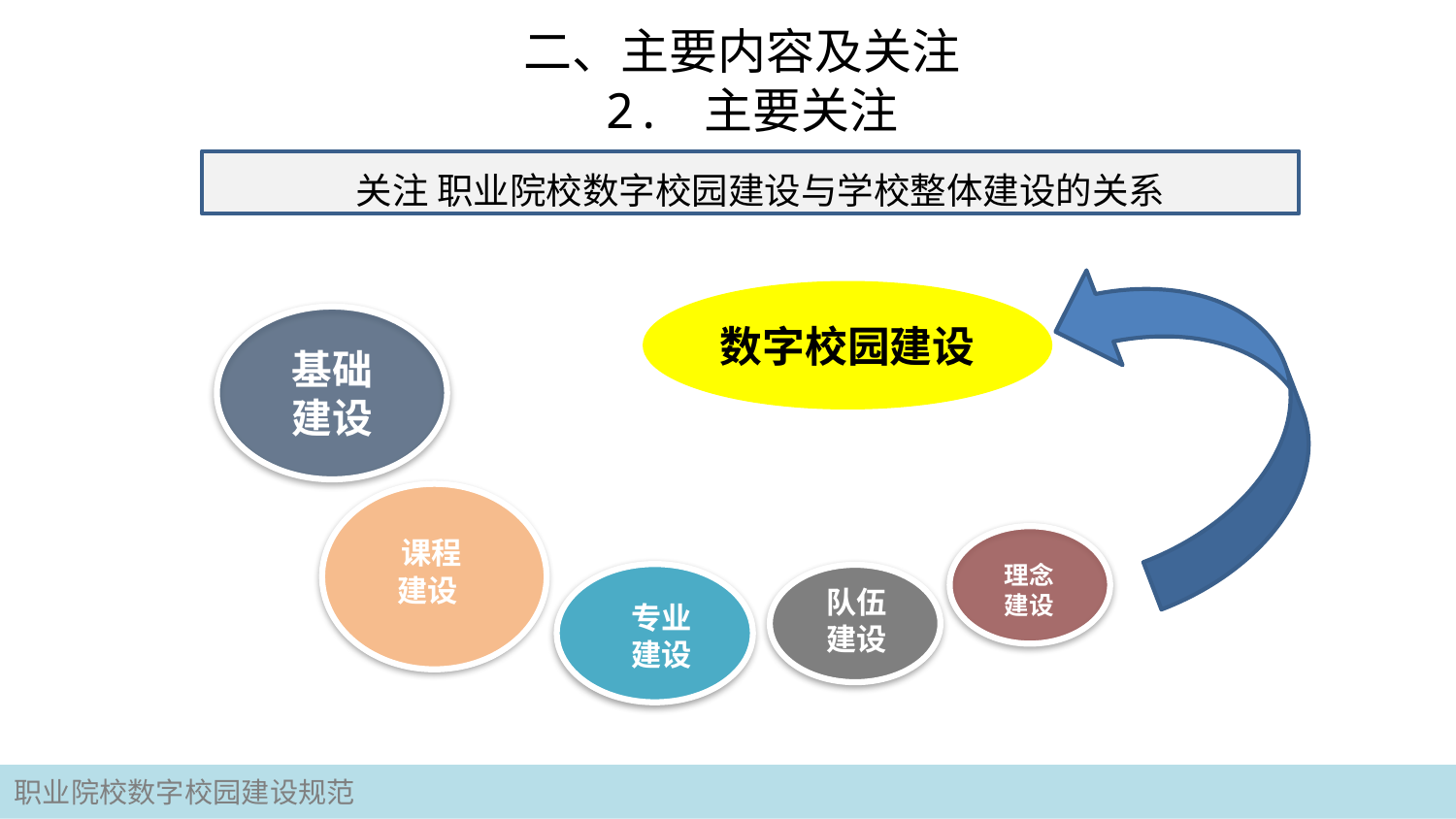

# 二、主要内容及关注
2. 主要关注
关注 职业院校数字校园建设与学校整体建设的关系

数字校园建设

基础
建设

  课程
  建设

理念
建设

专业
建设

队伍
建设
职业院校数字校园建设规范